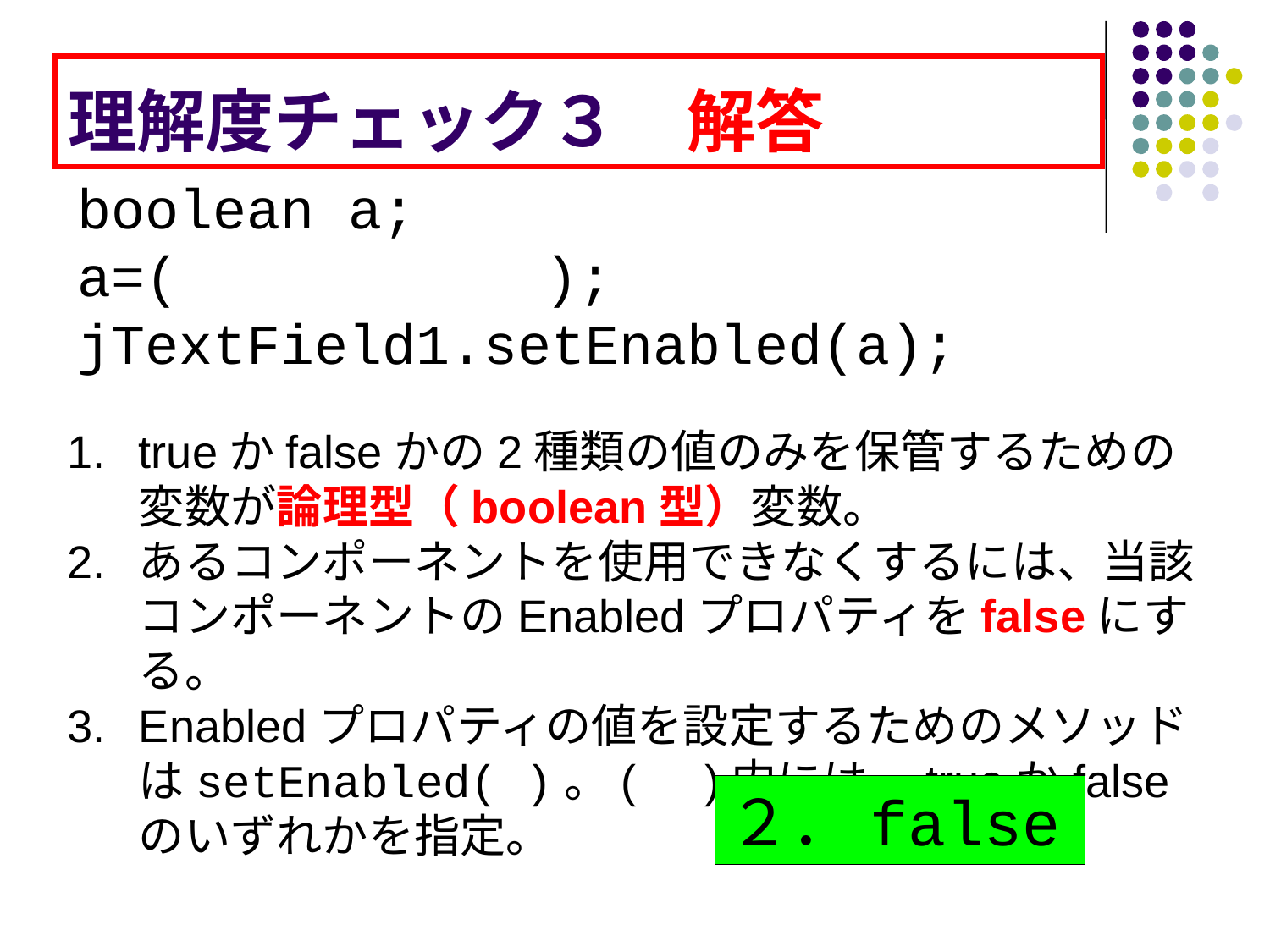

# 理解度チェック３　解答
boolean a;
a=(　　　　　　);
jTextField1.setEnabled(a);
trueかfalseかの2種類の値のみを保管するための変数が論理型（boolean型）変数。
あるコンポーネントを使用できなくするには、当該コンポーネントのEnabledプロパティをfalseにする。
Enabledプロパティの値を設定するためのメソッドはsetEnabled( )。(　)内には、trueかfalseのいずれかを指定。
２．false